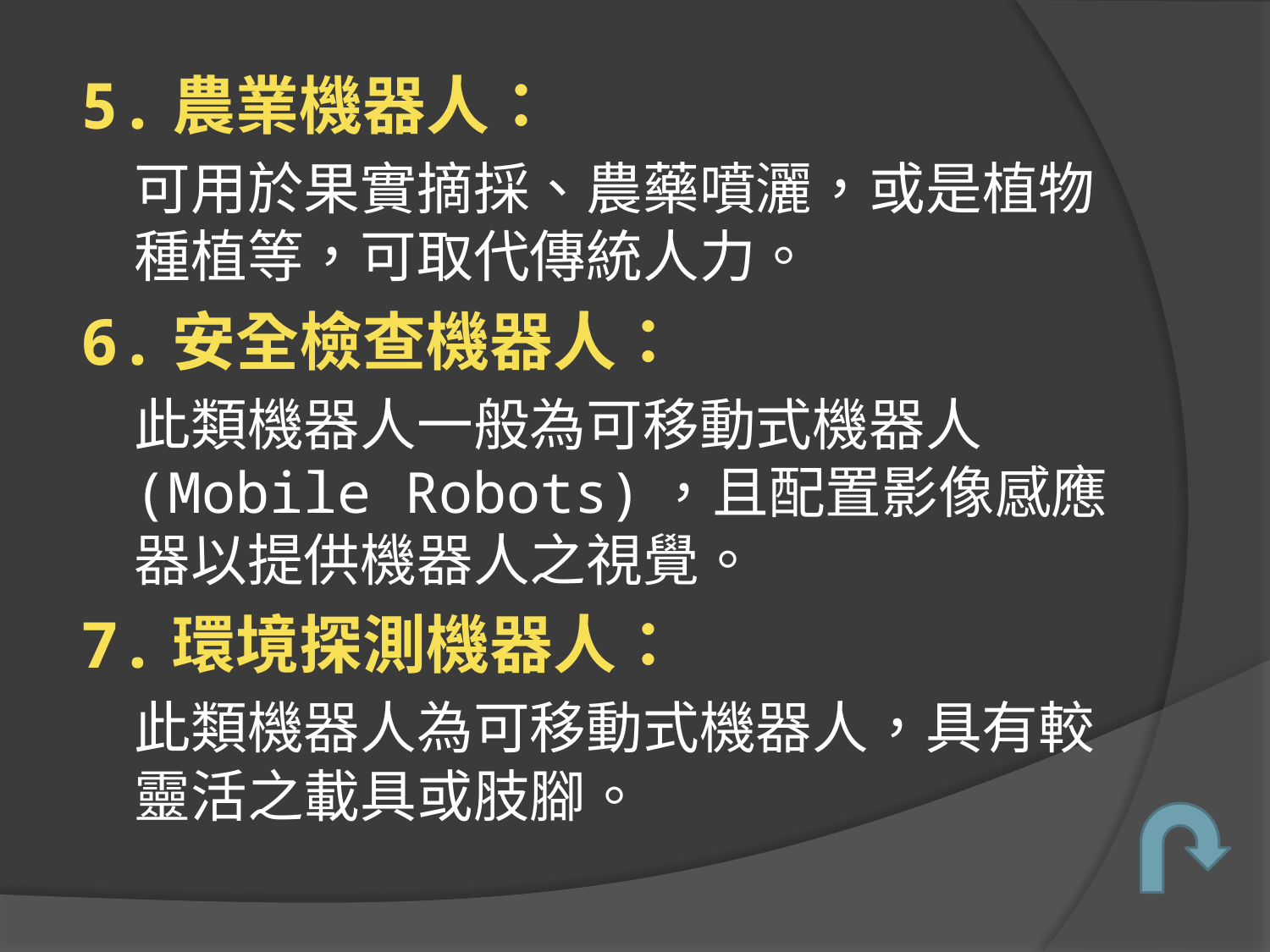

5.農業機器人：
	可用於果實摘採、農藥噴灑，或是植物種植等，可取代傳統人力。
6.安全檢查機器人：
	此類機器人一般為可移動式機器人(Mobile Robots)，且配置影像感應器以提供機器人之視覺。
7.環境探測機器人：
	此類機器人為可移動式機器人，具有較靈活之載具或肢腳。